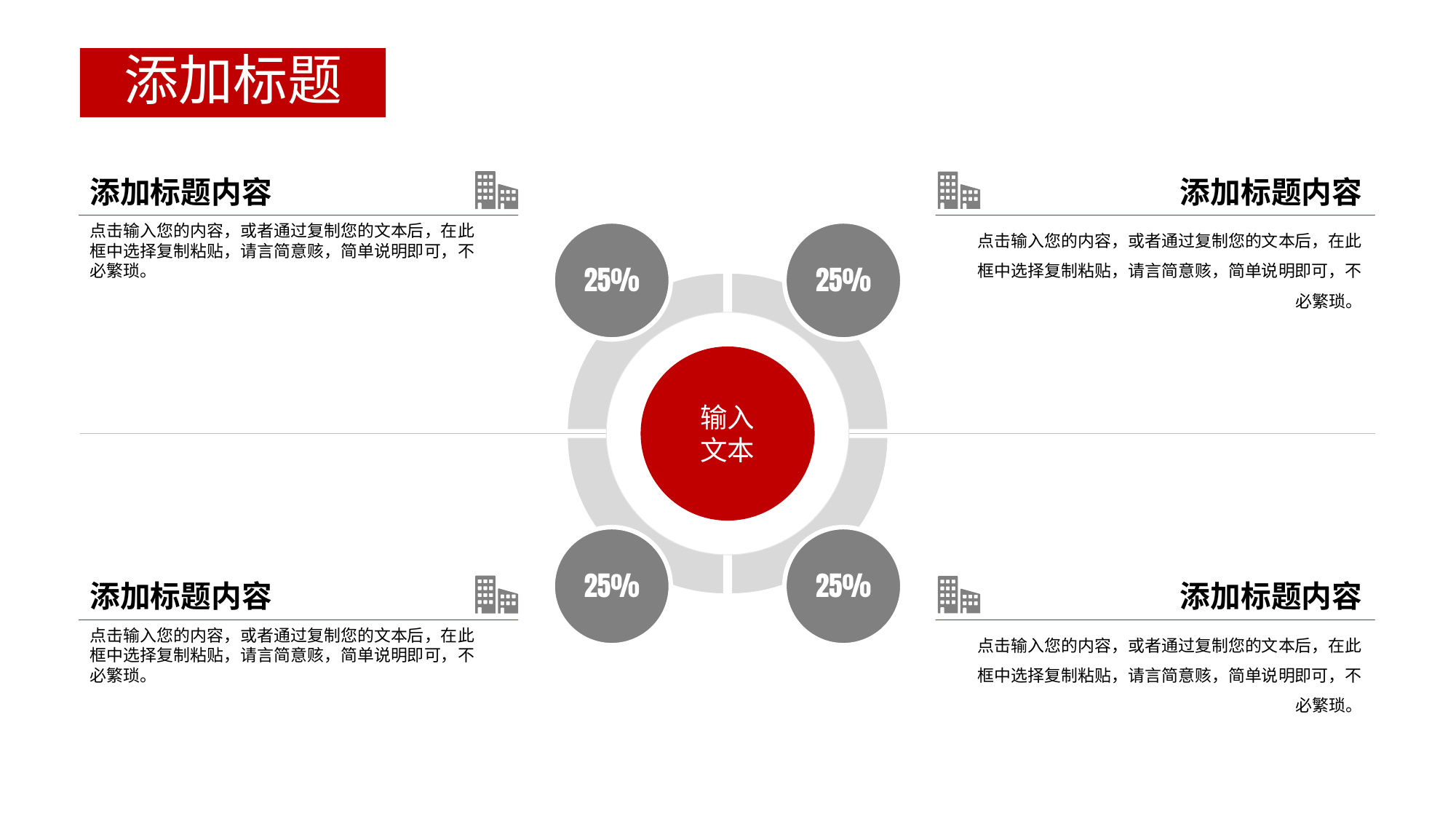

# 添加标题
添加标题内容
点击输入您的内容，或者通过复制您的文本后，在此框中选择复制粘贴，请言简意赅，简单说明即可，不必繁琐。

添加标题内容
点击输入您的内容，或者通过复制您的文本后，在此框中选择复制粘贴，请言简意赅，简单说明即可，不必繁琐。

25%
25%

输入
文本
25%
25%
添加标题内容
点击输入您的内容，或者通过复制您的文本后，在此框中选择复制粘贴，请言简意赅，简单说明即可，不必繁琐。

添加标题内容
点击输入您的内容，或者通过复制您的文本后，在此框中选择复制粘贴，请言简意赅，简单说明即可，不必繁琐。